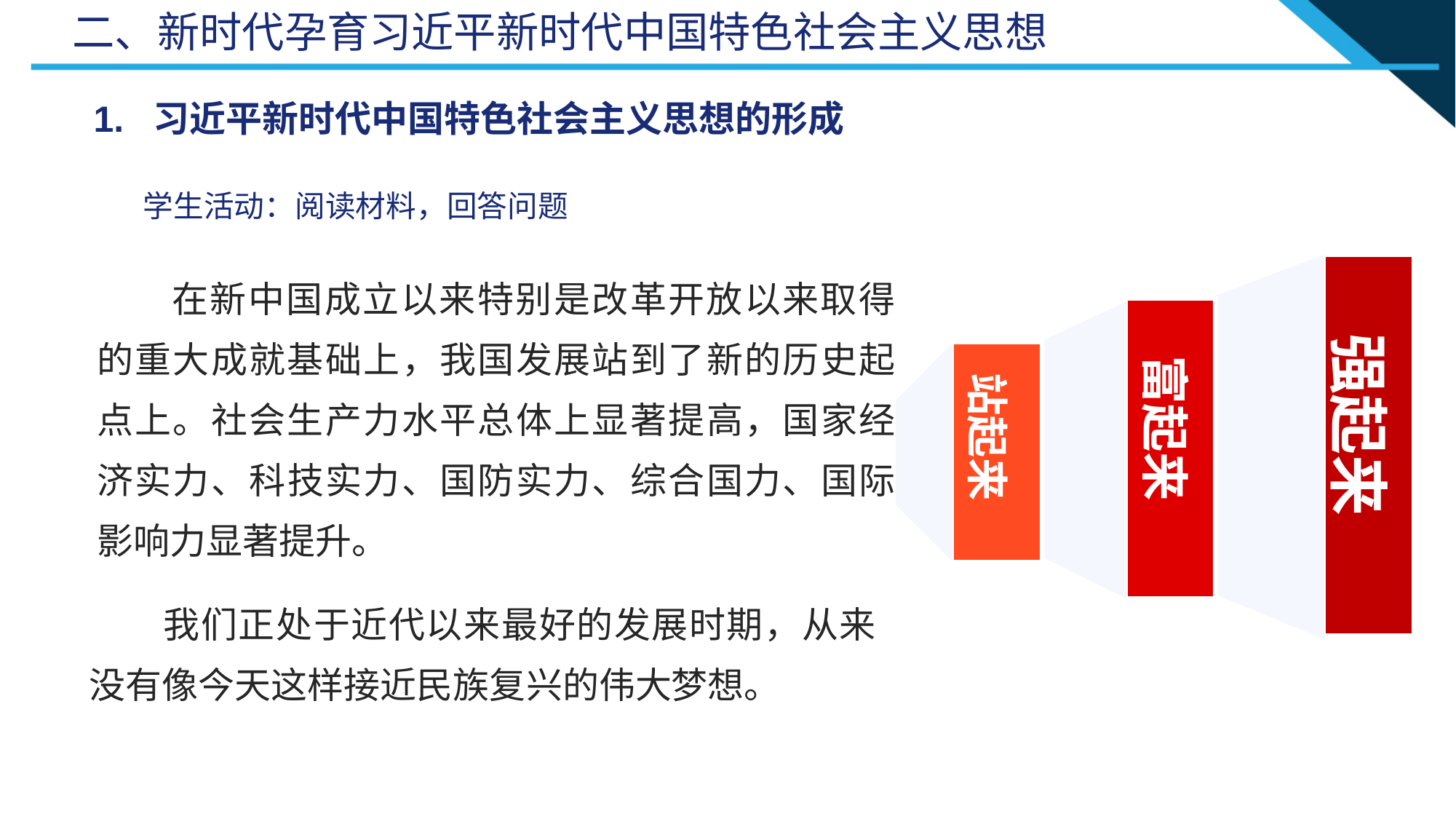

二、新时代孕育习近平新时代中国特色社会主义思想
       1.  习近平新时代中国特色社会主义思想的形成
             学生活动：阅读材料，回答问题
 在新中国成立以来特别是改革开放以来取得的重大成就基础上，我国发展站到了新的历史起点上。社会生产力水平总体上显著提高，国家经济实力、科技实力、国防实力、综合国力、国际影响力显著提升。

强起来
富起来
站起来
 我们正处于近代以来最好的发展时期，从来没有像今天这样接近民族复兴的伟大梦想。